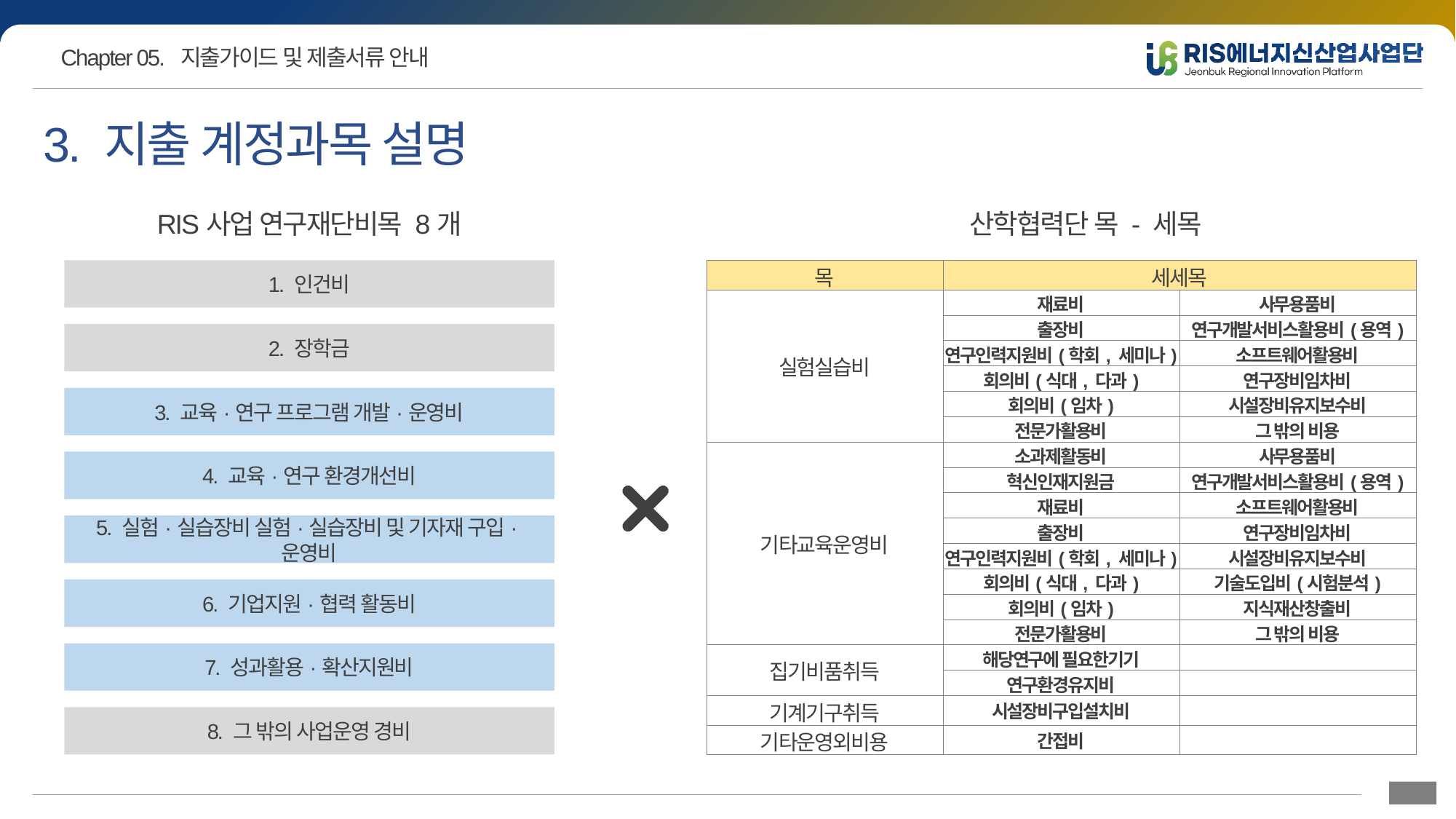

3. 지출 계정과목 설명
RIS사업 연구재단비목 8개
산학협력단 목 - 세목
1. 인건비
| 목 | 세세목 |  |
| --- | --- | --- |
| 실험실습비 | 재료비 | 사무용품비 |
|  | 출장비 | 연구개발서비스활용비(용역) |
|  | 연구인력지원비(학회, 세미나) | 소프트웨어활용비 |
|  | 회의비(식대, 다과) | 연구장비임차비 |
|  | 회의비(임차) | 시설장비유지보수비 |
|  | 전문가활용비 | 그 밖의 비용 |
| 기타교육운영비 | 소과제활동비 | 사무용품비 |
|  | 혁신인재지원금 | 연구개발서비스활용비(용역) |
|  | 재료비 | 소프트웨어활용비 |
|  | 출장비 | 연구장비임차비 |
|  | 연구인력지원비(학회, 세미나) | 시설장비유지보수비 |
|  | 회의비(식대, 다과) | 기술도입비(시험분석) |
|  | 회의비(임차) | 지식재산창출비 |
|  | 전문가활용비 | 그 밖의 비용 |
| 집기비품취득 | 해당연구에 필요한기기 |  |
|  | 연구환경유지비 |  |
| 기계기구취득 | 시설장비구입설치비 |  |
| 기타운영외비용 | 간접비 |  |
2. 장학금
3. 교육·연구 프로그램 개발·운영비
4. 교육·연구 환경개선비

5. 실험·실습장비 실험·실습장비 및 기자재 구입·운영비
6. 기업지원·협력 활동비
7. 성과활용·확산지원비
8. 그 밖의 사업운영 경비